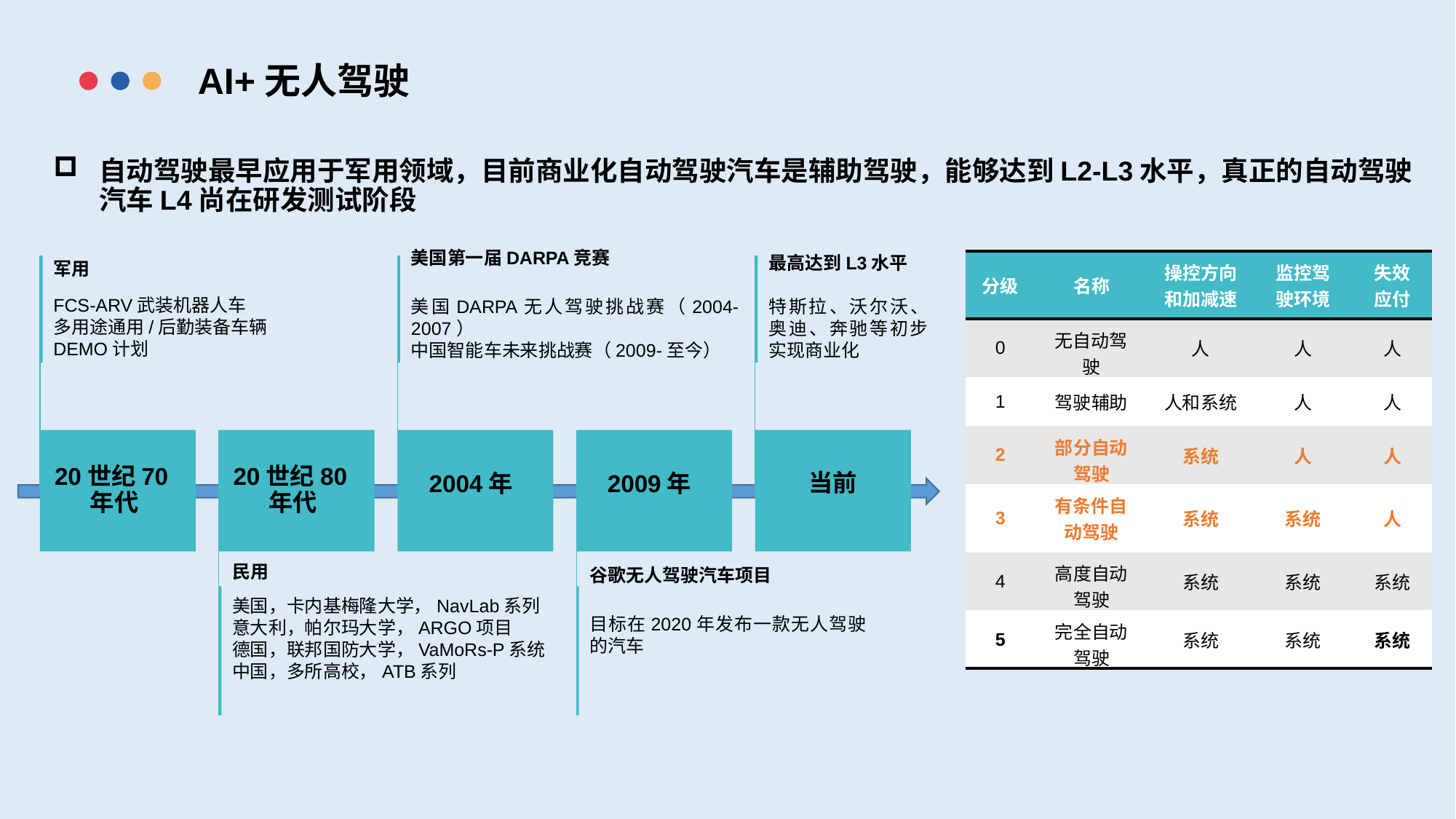

AI+无人驾驶

自动驾驶最早应用于军用领域，目前商业化自动驾驶汽车是辅助驾驶，能够达到L2-L3水平，真正的自动驾驶汽车L4尚在研发测试阶段
美国第一届DARPA竞赛
美国DARPA无人驾驶挑战赛（2004-2007）
中国智能车未来挑战赛（2009-至今）

最高达到L3水平
特斯拉、沃尔沃、奥迪、奔驰等初步实现商业化

军用
FCS-ARV武装机器人车
多用途通用/后勤装备车辆
DEMO计划

20世纪70年代
20世纪80年代
当前
2004年
2009年

民用
美国，卡内基梅隆大学，NavLab系列
意大利，帕尔玛大学，ARGO项目
德国，联邦国防大学，VaMoRs-P系统
中国，多所高校，ATB系列
谷歌无人驾驶汽车项目
目标在2020年发布一款无人驾驶的汽车
| 分级 | 名称 | 操控方向和加减速 | 监控驾驶环境 | 失效应付 |
| --- | --- | --- | --- | --- |
| 0 | 无自动驾驶 | 人 | 人 | 人 |
| 1 | 驾驶辅助 | 人和系统 | 人 | 人 |
| 2 | 部分自动驾驶 | 系统 | 人 | 人 |
| 3 | 有条件自动驾驶 | 系统 | 系统 | 人 |
| 4 | 高度自动驾驶 | 系统 | 系统 | 系统 |
| 5 | 完全自动驾驶 | 系统 | 系统 | 系统 |